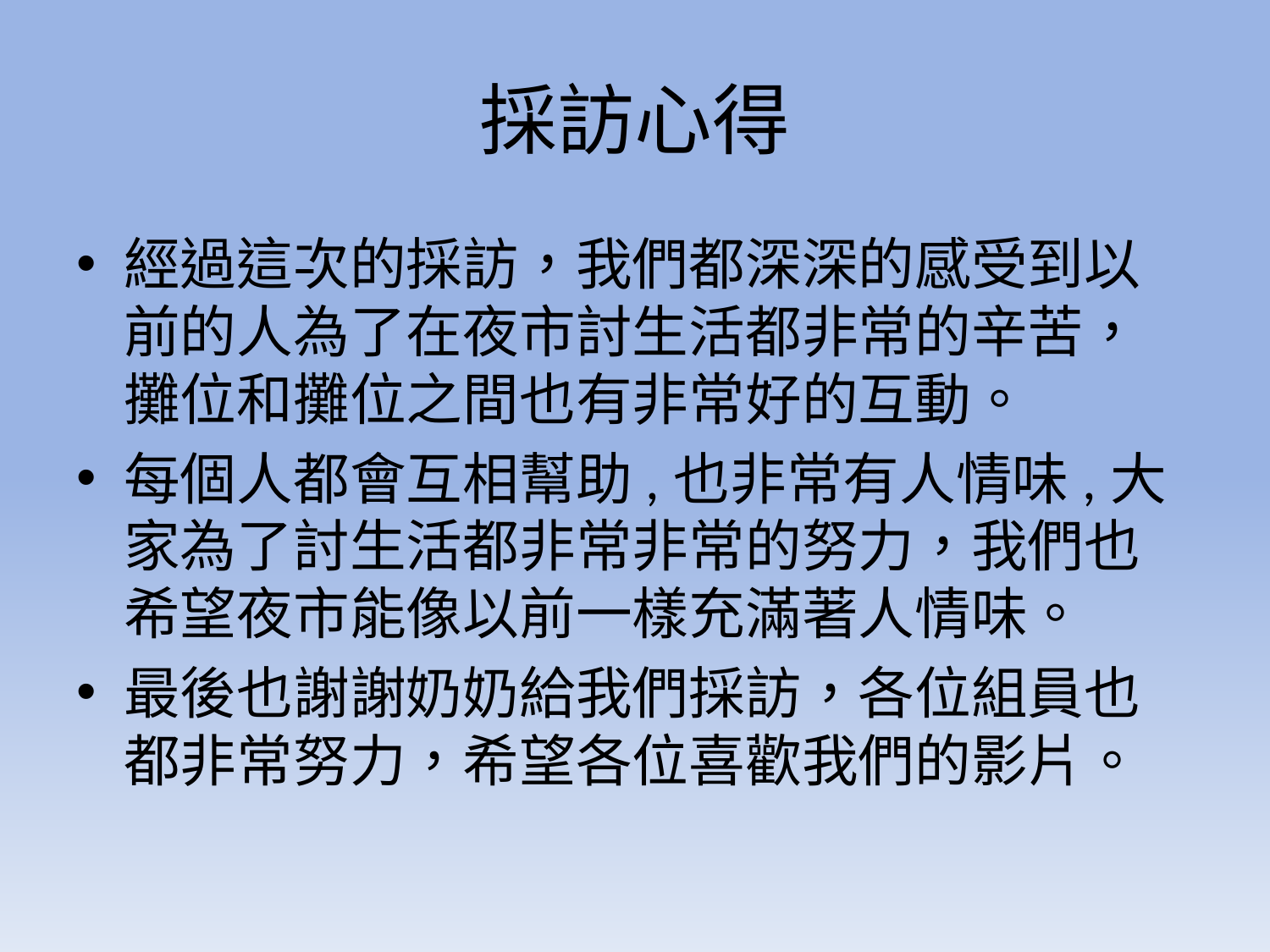

# 採訪心得
經過這次的採訪，我們都深深的感受到以前的人為了在夜市討生活都非常的辛苦，攤位和攤位之間也有非常好的互動。
每個人都會互相幫助,也非常有人情味,大家為了討生活都非常非常的努力，我們也希望夜市能像以前一樣充滿著人情味。
最後也謝謝奶奶給我們採訪，各位組員也都非常努力，希望各位喜歡我們的影片。